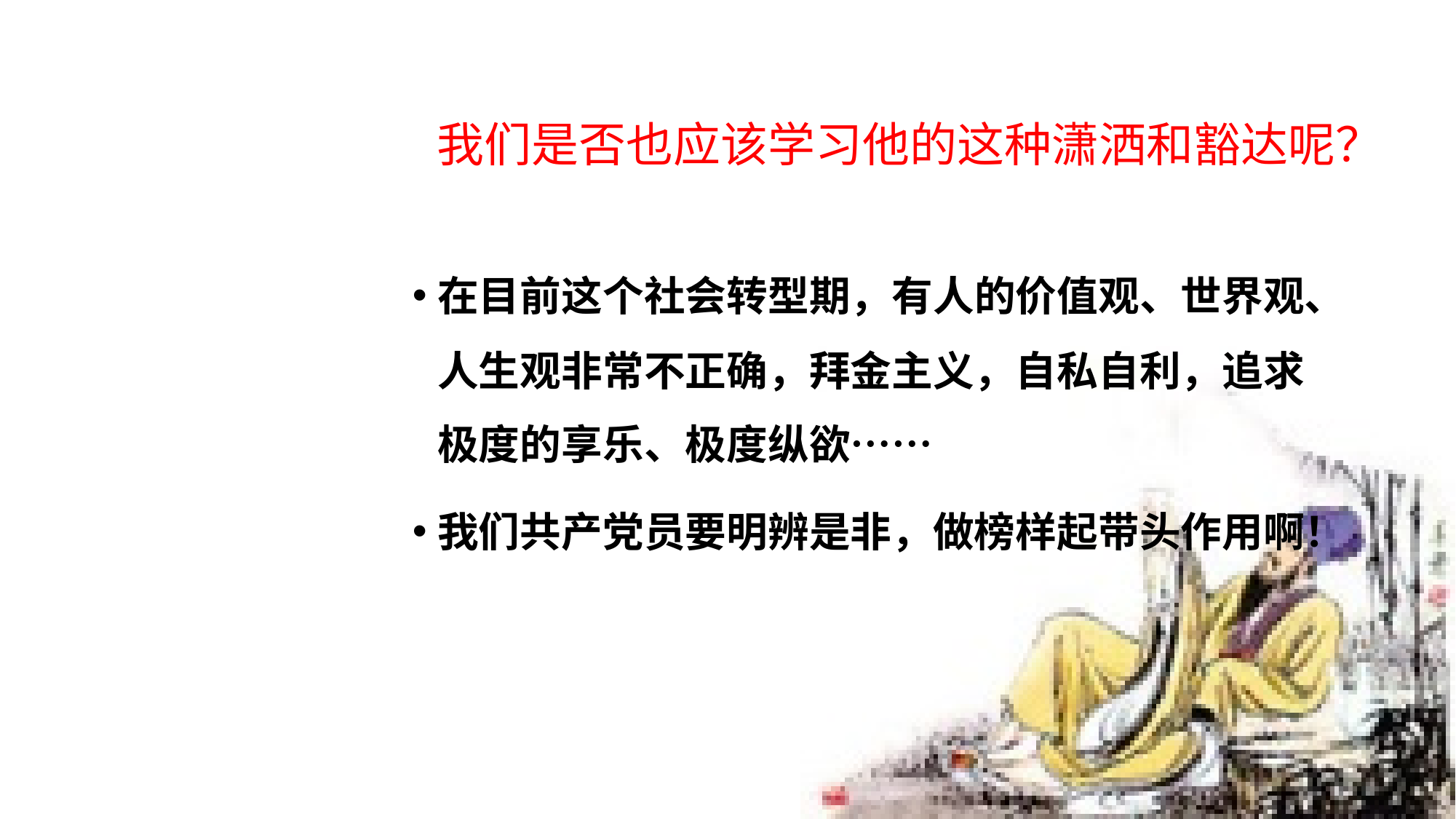

# 我们是否也应该学习他的这种潇洒和豁达呢？
在目前这个社会转型期，有人的价值观、世界观、人生观非常不正确，拜金主义，自私自利，追求极度的享乐、极度纵欲……
我们共产党员要明辨是非，做榜样起带头作用啊！